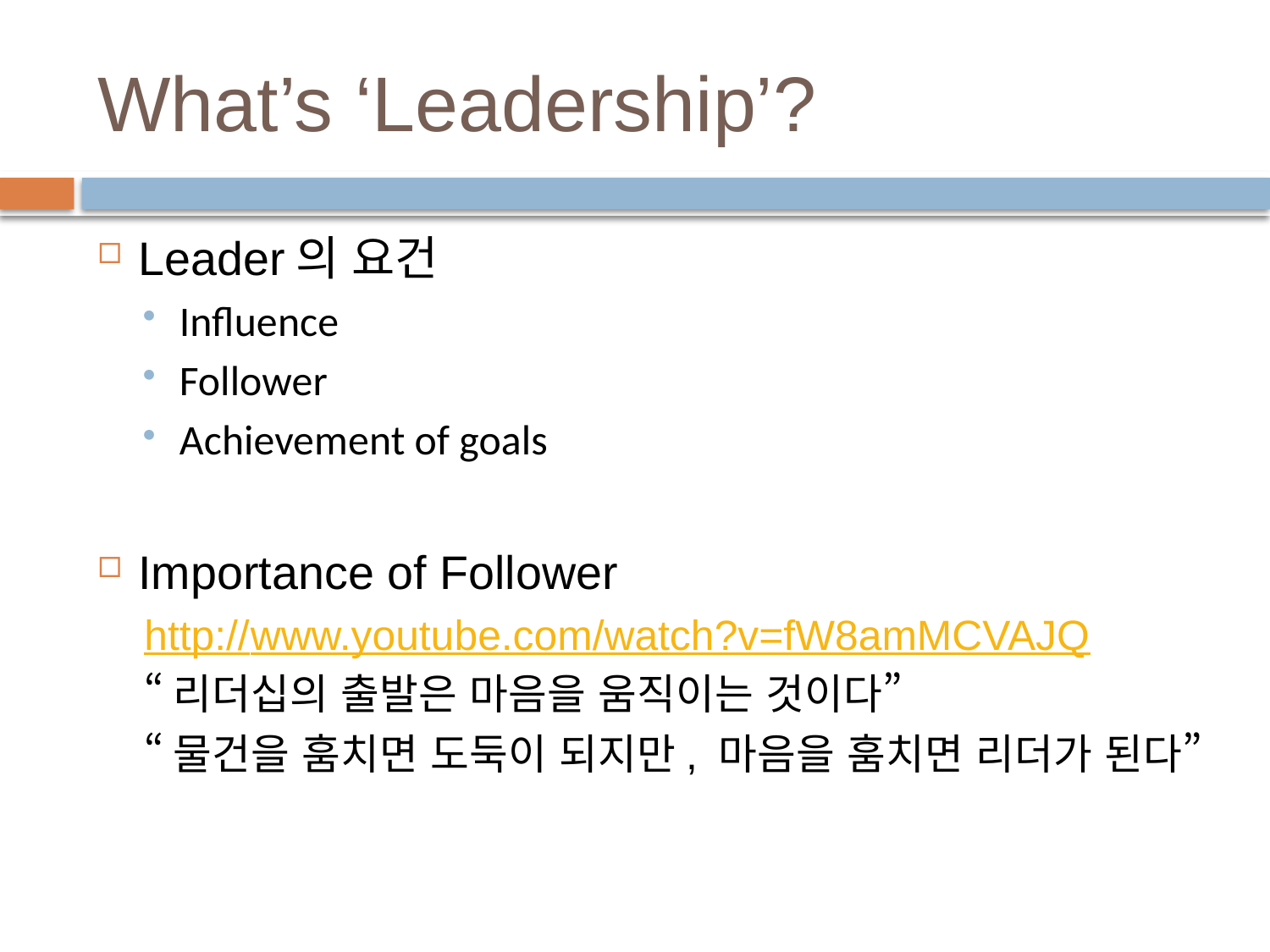

# What’s ‘Leadership’?
Leader의 요건
Influence
Follower
Achievement of goals

Importance of Follower
http://www.youtube.com/watch?v=fW8amMCVAJQ
“리더십의 출발은 마음을 움직이는 것이다”
“물건을 훔치면 도둑이 되지만, 마음을 훔치면 리더가 된다”